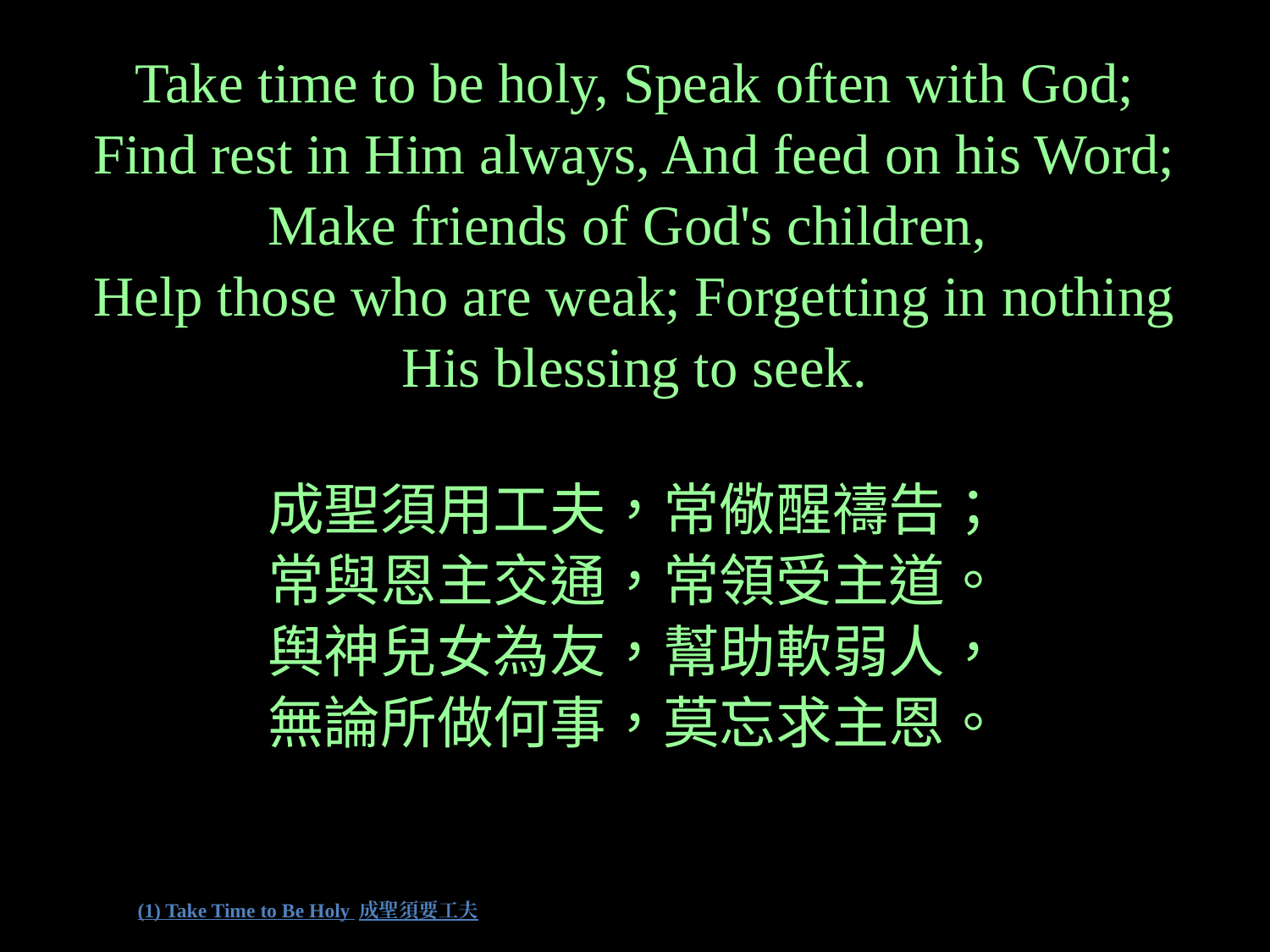

Take time to be holy, Speak often with God;
Find rest in Him always, And feed on his Word;
Make friends of God's children,
Help those who are weak; Forgetting in nothing
His blessing to seek.

成聖須用工夫，常儆醒禱告；
常與恩主交通，常領受主道。
舆神兒女為友，幫助軟弱人，
無論所做何事，莫忘求主恩。

# (1) Take Time to Be Holy 成聖須要工夫